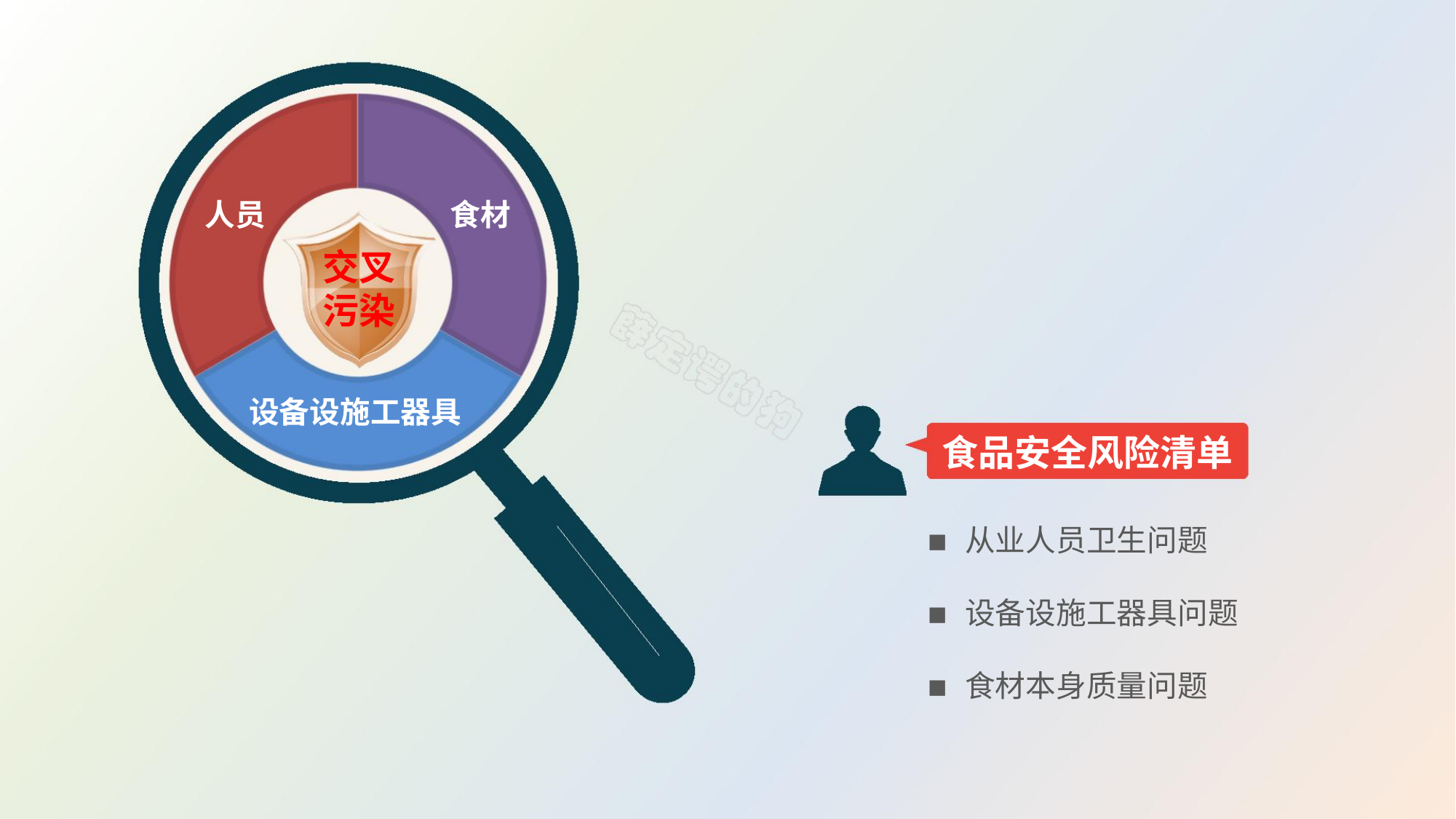

人员
食材
交叉
污染
设备设施工器具
食品安全风险清单
◼ 从业人员卫生问题
◼ 设备设施工器具问题
◼ 食材本身质量问题